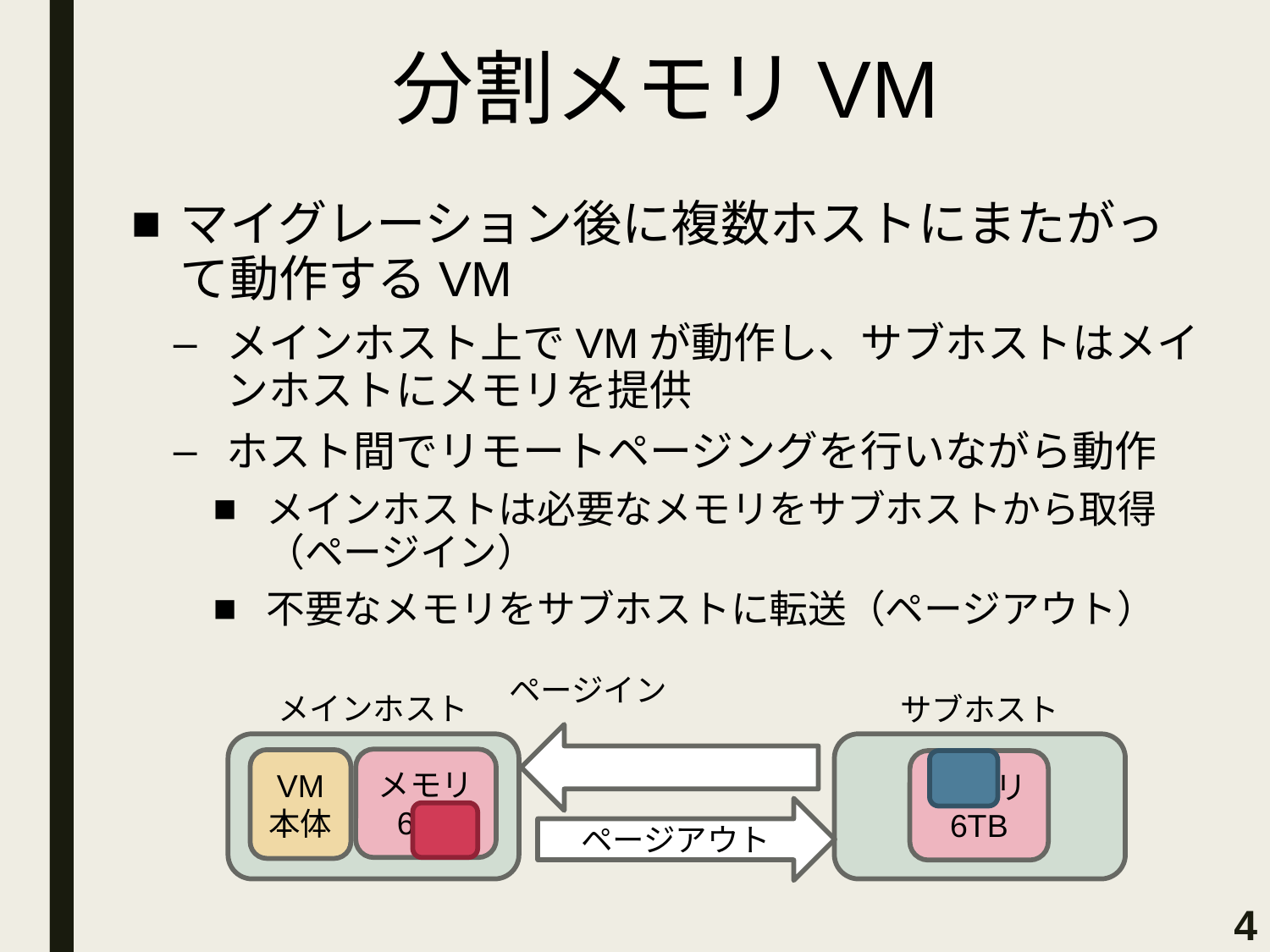

# 分割メモリVM
マイグレーション後に複数ホストにまたがって動作するVM
メインホスト上でVMが動作し、サブホストはメインホストにメモリを提供
ホスト間でリモートページングを行いながら動作
メインホストは必要なメモリをサブホストから取得（ページイン）
不要なメモリをサブホストに転送（ページアウト）
メインホスト
サブホスト
ページイン

メモリ
6TB
VM
本体
メモリ
6TB

ページアウト

4